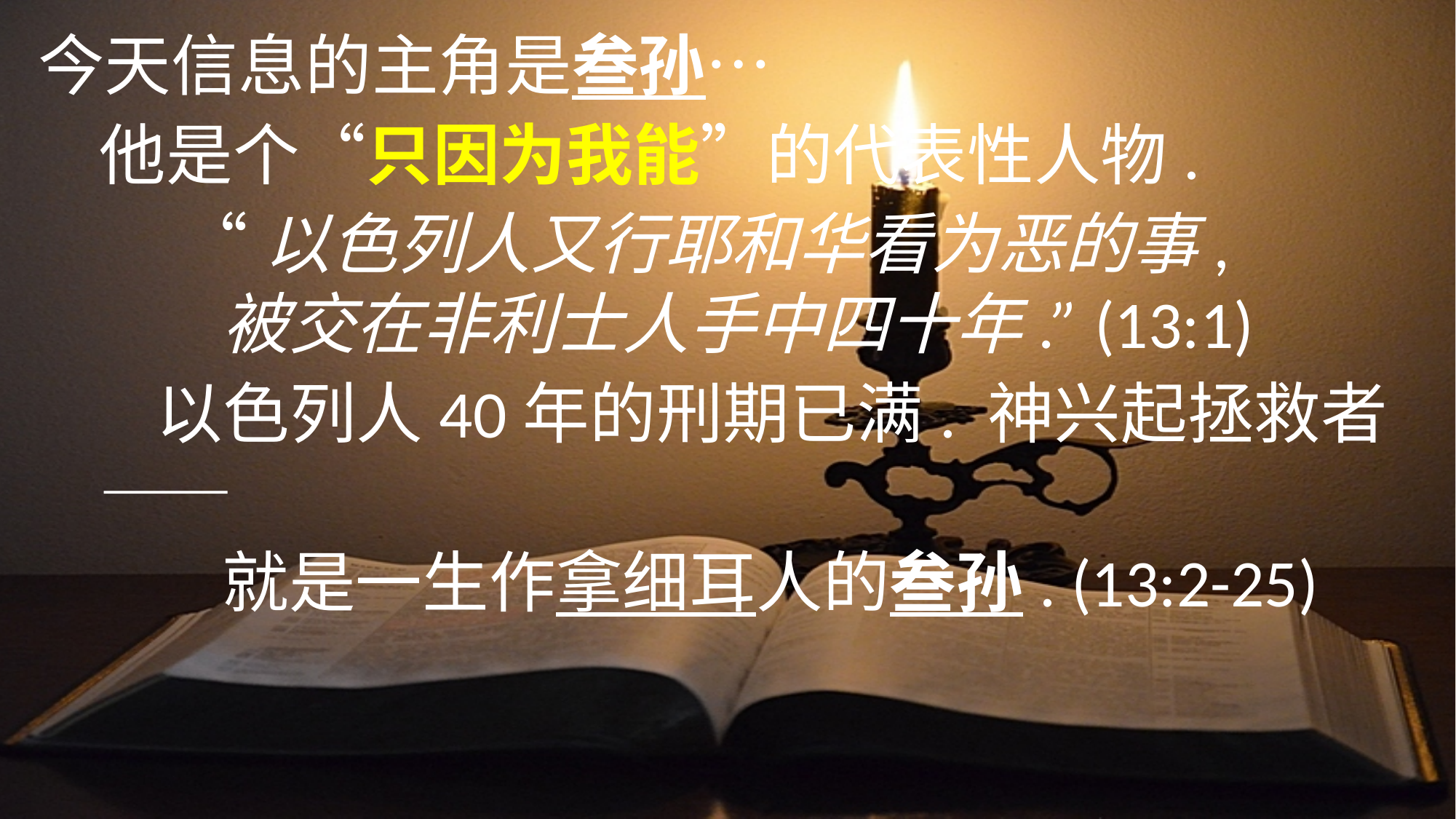

今天信息的主角是叁孙…
	他是个“只因为我能”的代表性人物.
	“以色列人又行耶和华看为恶的事,
		被交在非利士人手中四十年.” (13:1)
	以色列人40年的刑期已满. 神兴起拯救者——
		就是一生作拿细耳人的叁孙. (13:2-25)